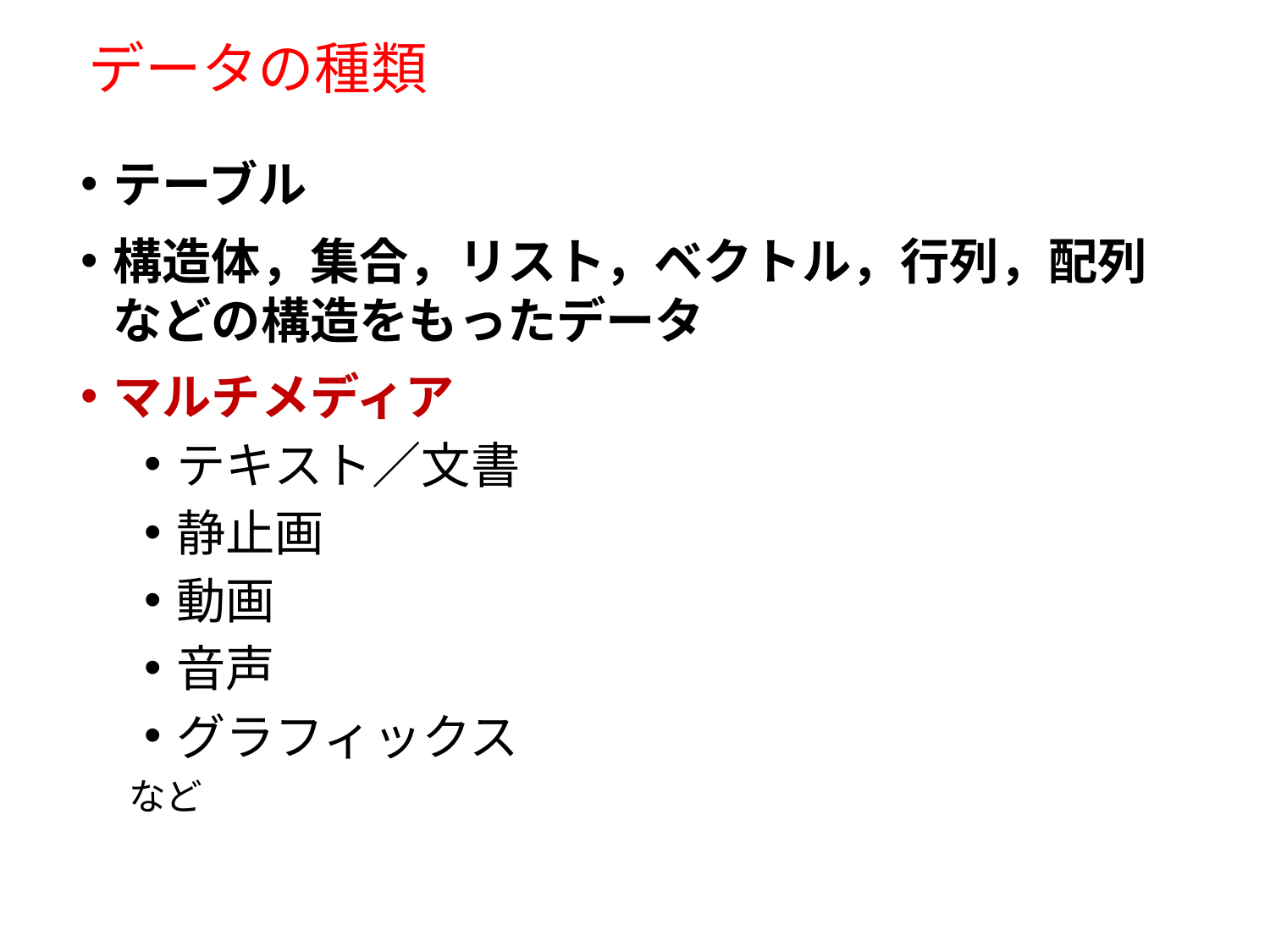

# データの種類
テーブル
構造体，集合，リスト，ベクトル，行列，配列などの構造をもったデータ
マルチメディア
テキスト／文書
静止画
動画
音声
グラフィックス
など